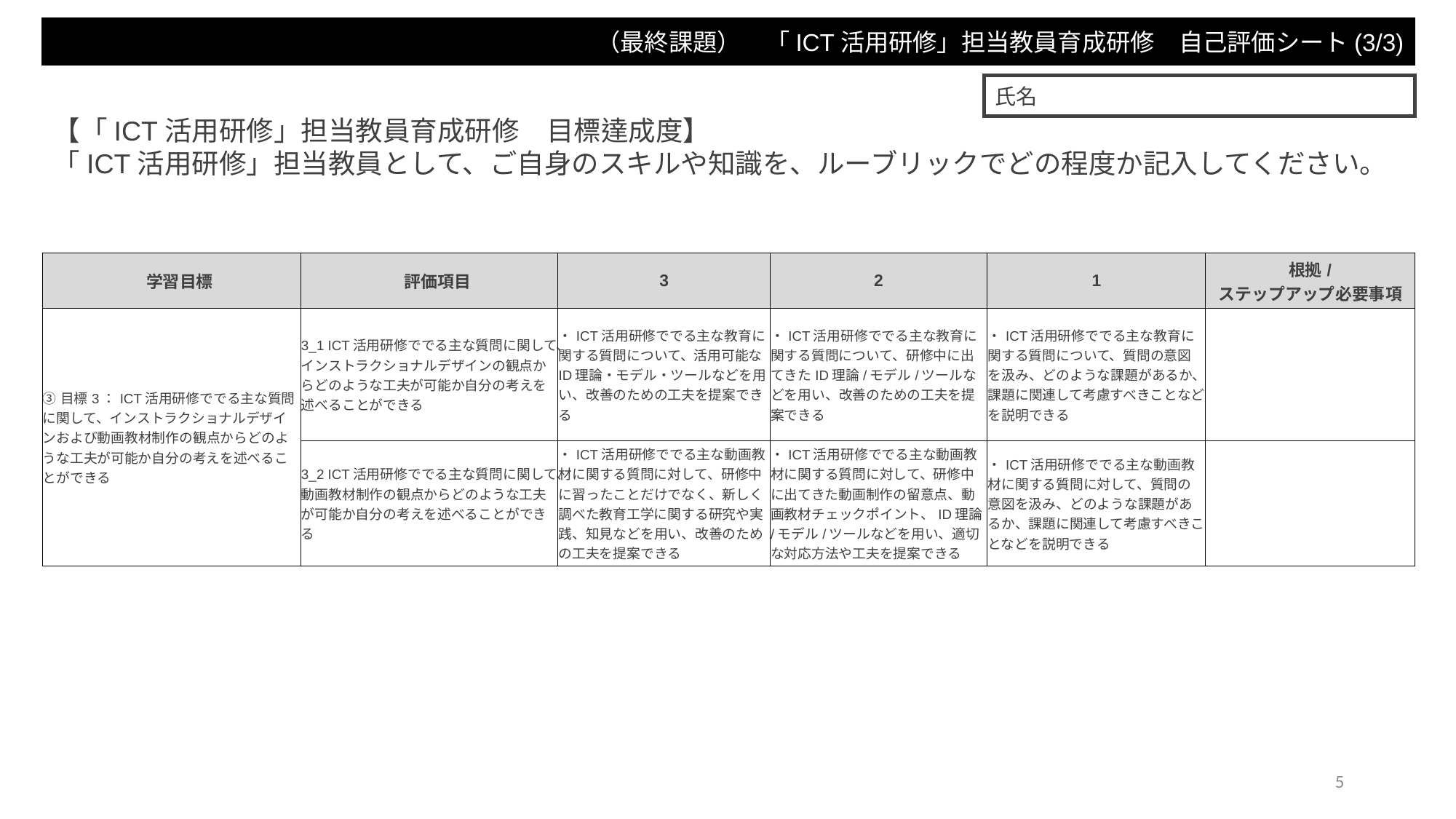

（最終課題）　「ICT活用研修」担当教員育成研修　自己評価シート(3/3)
氏名
【「ICT活用研修」担当教員育成研修　目標達成度】
「ICT活用研修」担当教員として、ご自身のスキルや知識を、ルーブリックでどの程度か記入してください。
| 学習目標 | 評価項目 | 3 | 2 | 1 | 根拠/ ステップアップ必要事項 |
| --- | --- | --- | --- | --- | --- |
| ③目標3：ICT活用研修ででる主な質問に関して、インストラクショナルデザインおよび動画教材制作の観点からどのような工夫が可能か自分の考えを述べることができる | 3\_1 ICT活用研修ででる主な質問に関して、インストラクショナルデザインの観点からどのような工夫が可能か自分の考えを述べることができる | ・ICT活用研修ででる主な教育に関する質問について、活用可能なID理論・モデル・ツールなどを用い、改善のための工夫を提案できる | ・ICT活用研修ででる主な教育に関する質問について、研修中に出てきたID理論/モデル/ツールなどを用い、改善のための工夫を提案できる | ・ICT活用研修ででる主な教育に関する質問について、質問の意図を汲み、どのような課題があるか、課題に関連して考慮すべきことなどを説明できる |  |
|  | 3\_2 ICT活用研修ででる主な質問に関して、動画教材制作の観点からどのような工夫が可能か自分の考えを述べることができる | ・ICT活用研修ででる主な動画教材に関する質問に対して、研修中に習ったことだけでなく、新しく調べた教育工学に関する研究や実践、知見などを用い、改善のための工夫を提案できる | ・ICT活用研修ででる主な動画教材に関する質問に対して、研修中に出てきた動画制作の留意点、動画教材チェックポイント、ID理論/モデル/ツールなどを用い、適切な対応方法や工夫を提案できる | ・ICT活用研修ででる主な動画教材に関する質問に対して、質問の意図を汲み、どのような課題があるか、課題に関連して考慮すべきことなどを説明できる |  |
5